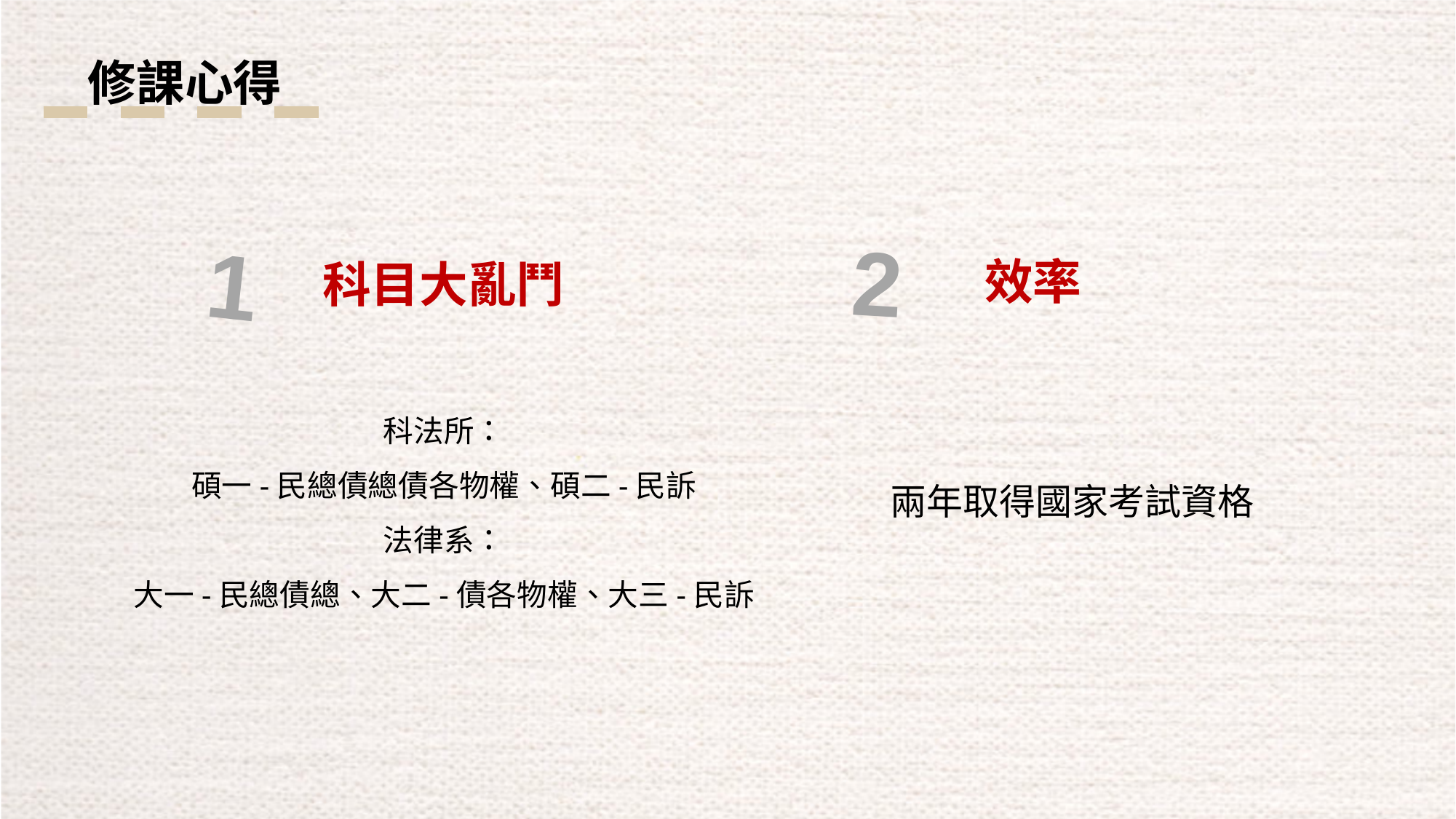

修課心得
2
1
效率
科目大亂鬥
科法所：
碩一-民總債總債各物權、碩二-民訴
法律系：
大一-民總債總、大二-債各物權、大三-民訴
兩年取得國家考試資格